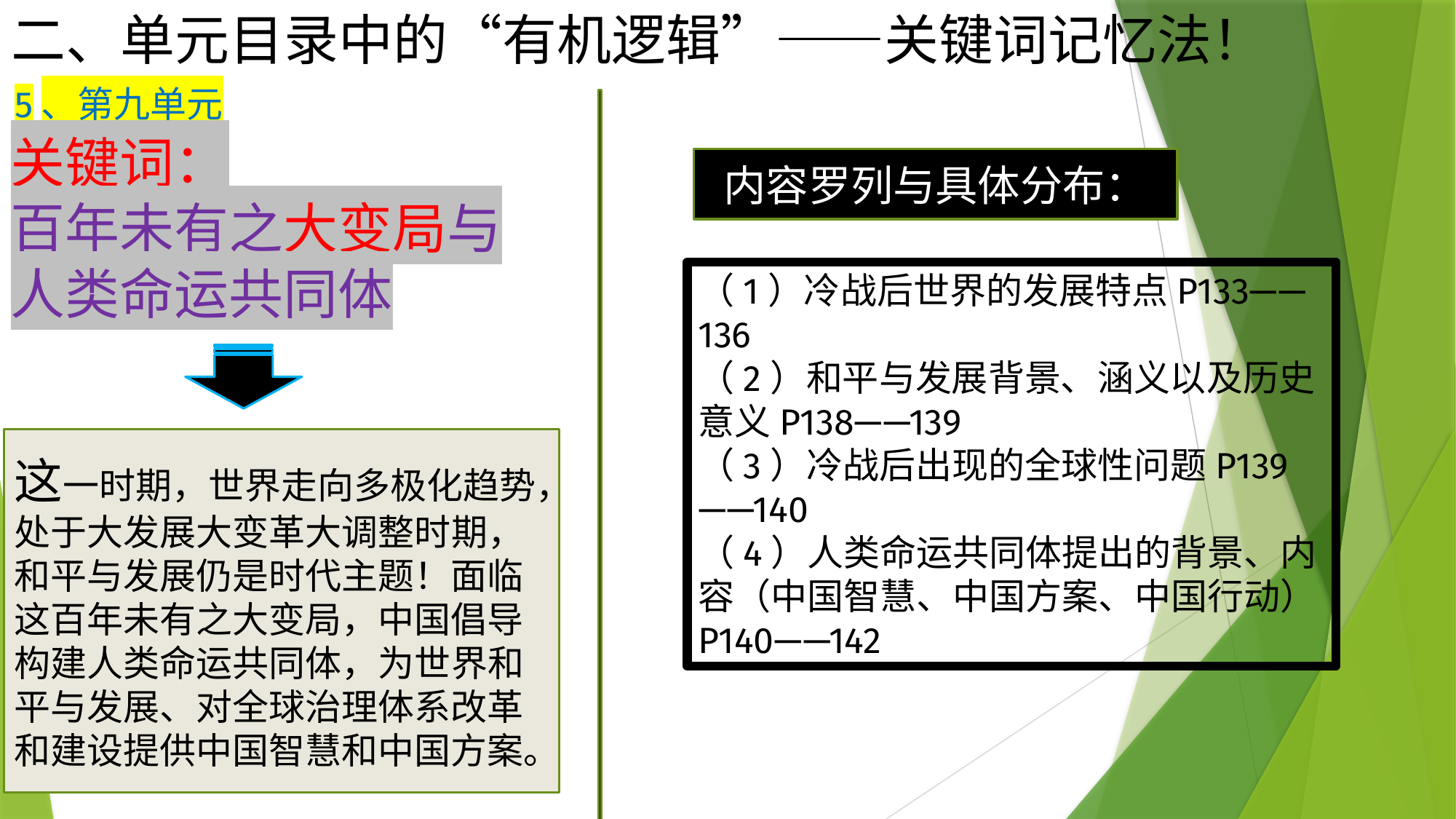

# 二、单元目录中的“有机逻辑”——关键词记忆法！
4、八单元
5、第九单元
关键词：
百年未有之大变局与人类命运共同体
内容罗列与具体分布：
（1）冷战后世界的发展特点P133——136
（2）和平与发展背景、涵义以及历史意义P138——139
（3）冷战后出现的全球性问题P139——140
（4）人类命运共同体提出的背景、内容（中国智慧、中国方案、中国行动）P140——142

这一时期，世界走向多极化趋势，处于大发展大变革大调整时期，和平与发展仍是时代主题！面临这百年未有之大变局，中国倡导构建人类命运共同体，为世界和平与发展、对全球治理体系改革和建设提供中国智慧和中国方案。